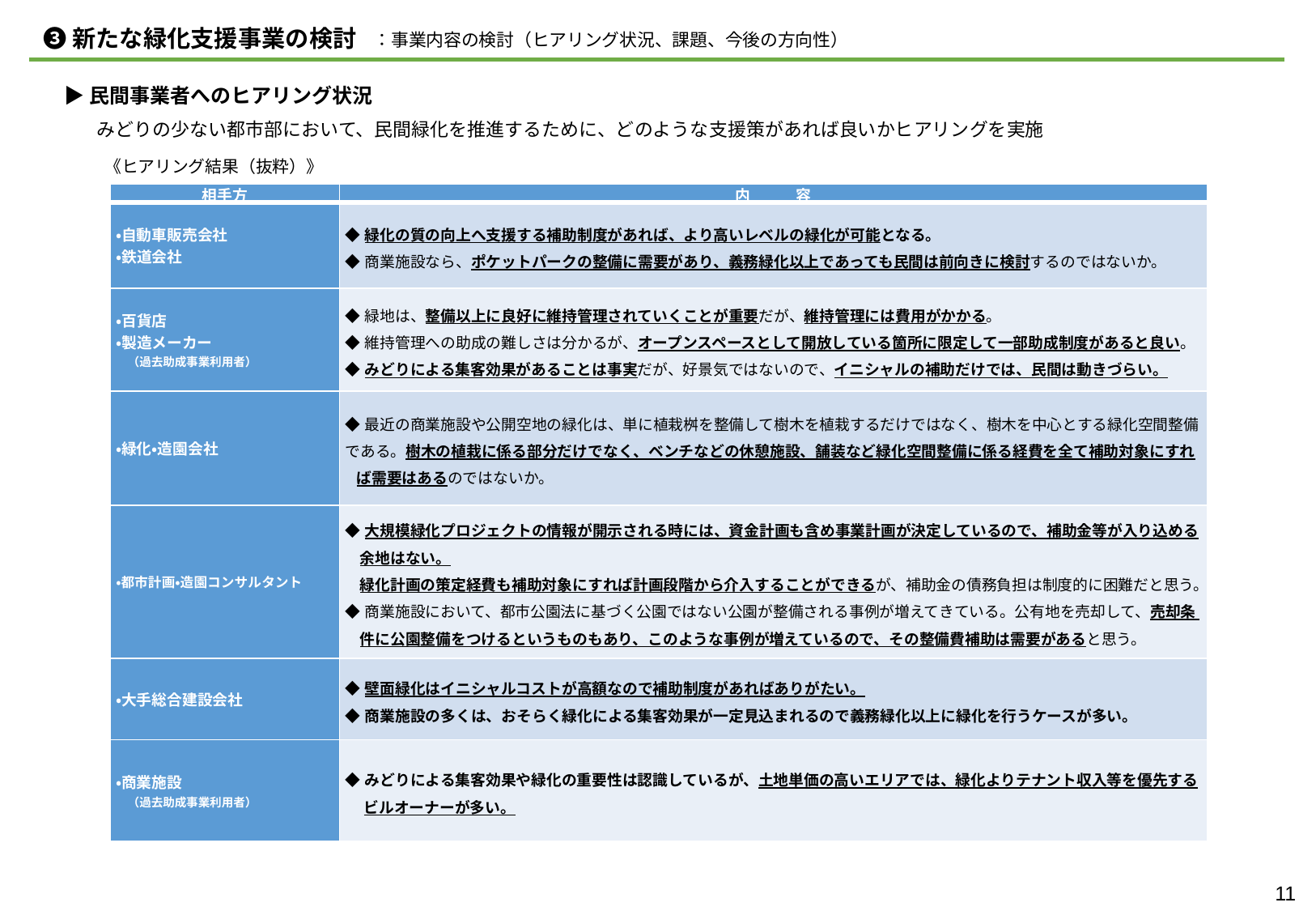

❸新たな緑化支援事業の検討
：事業内容の検討（ヒアリング状況、課題、今後の方向性）
▶民間事業者へのヒアリング状況

　みどりの少ない都市部において、民間緑化を推進するために、どのような支援策があれば良いかヒアリングを実施
《ヒアリング結果（抜粋）》

| 相手方 | 内　　　容 |
| --- | --- |
| ・自動車販売会社 ・鉄道会社 | ◆緑化の質の向上へ支援する補助制度があれば、より高いレベルの緑化が可能となる。 ◆商業施設なら、ポケットパークの整備に需要があり、義務緑化以上であっても民間は前向きに検討するのではないか。 |
| ・百貨店 ・製造メーカー 　（過去助成事業利用者） | ◆緑地は、整備以上に良好に維持管理されていくことが重要だが、維持管理には費用がかかる。 ◆維持管理への助成の難しさは分かるが、オープンスペースとして開放している箇所に限定して一部助成制度があると良い。 ◆みどりによる集客効果があることは事実だが、好景気ではないので、イニシャルの補助だけでは、民間は動きづらい。 |
| ・緑化・造園会社 | ◆最近の商業施設や公開空地の緑化は、単に植栽桝を整備して樹木を植栽するだけではなく、樹木を中心とする緑化空間整備である。樹木の植栽に係る部分だけでなく、ベンチなどの休憩施設、舗装など緑化空間整備に係る経費を全て補助対象にすれ ば需要はあるのではないか。 |
| ・都市計画・造園コンサルタント | ◆大規模緑化プロジェクトの情報が開示される時には、資金計画も含め事業計画が決定しているので、補助金等が入り込める 余地はない。 緑化計画の策定経費も補助対象にすれば計画段階から介入することができるが、補助金の債務負担は制度的に困難だと思う。 ◆商業施設において、都市公園法に基づく公園ではない公園が整備される事例が増えてきている。公有地を売却して、売却条 件に公園整備をつけるというものもあり、このような事例が増えているので、その整備費補助は需要があると思う。 |
| ・大手総合建設会社 | ◆壁面緑化はイニシャルコストが高額なので補助制度があればありがたい。 ◆商業施設の多くは、おそらく緑化による集客効果が一定見込まれるので義務緑化以上に緑化を行うケースが多い。 |
| ・商業施設 　（過去助成事業利用者） | ◆みどりによる集客効果や緑化の重要性は認識しているが、土地単価の高いエリアでは、緑化よりテナント収入等を優先するビルオーナーが多い。 |
11